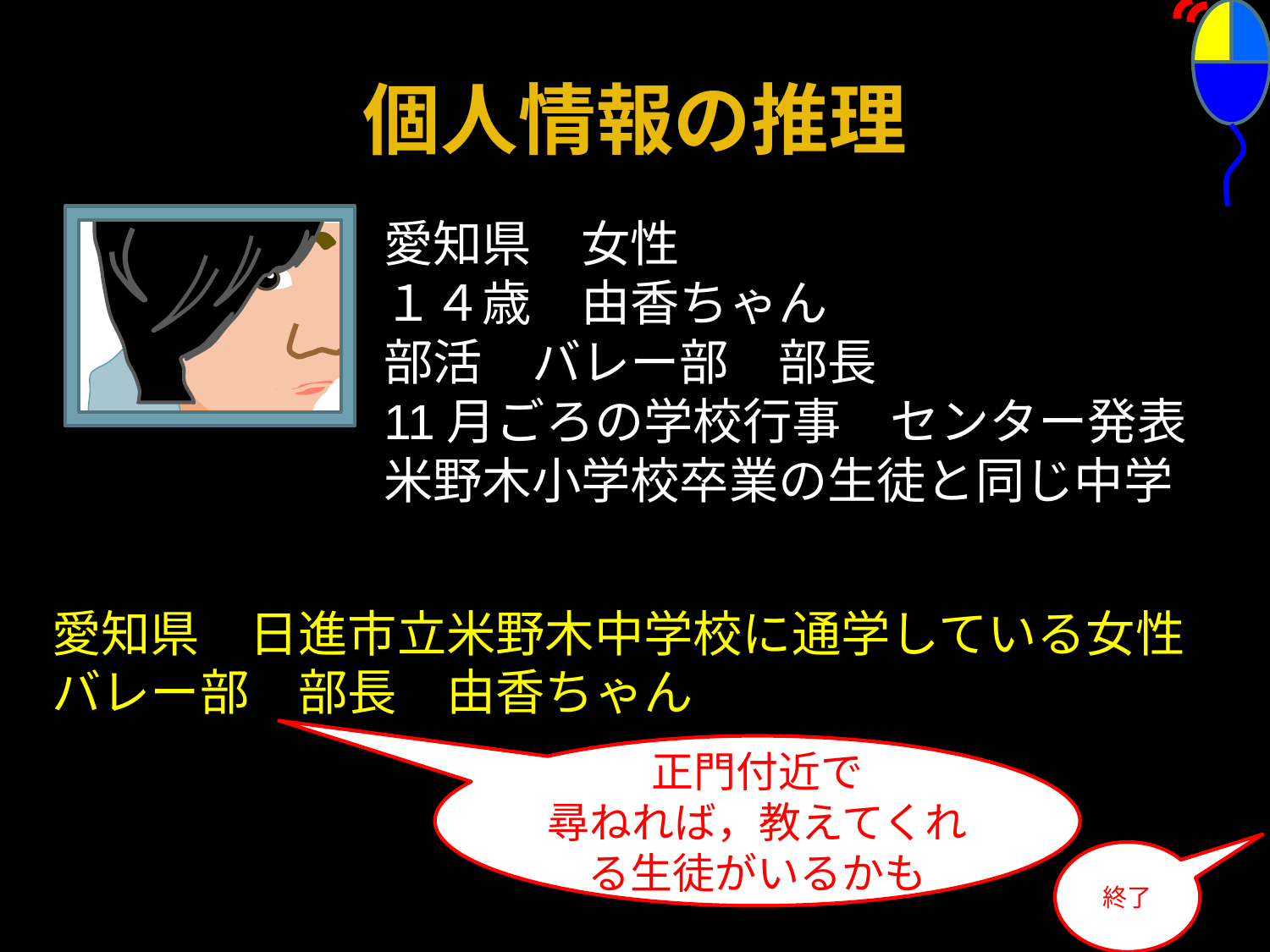

# 個人情報の推理

愛知県　女性
１４歳　由香ちゃん
部活　バレー部　部長
11月ごろの学校行事　センター発表
米野木小学校卒業の生徒と同じ中学
愛知県　日進市立米野木中学校に通学している女性
バレー部　部長　由香ちゃん
正門付近で
尋ねれば，教えてくれる生徒がいるかも
終了